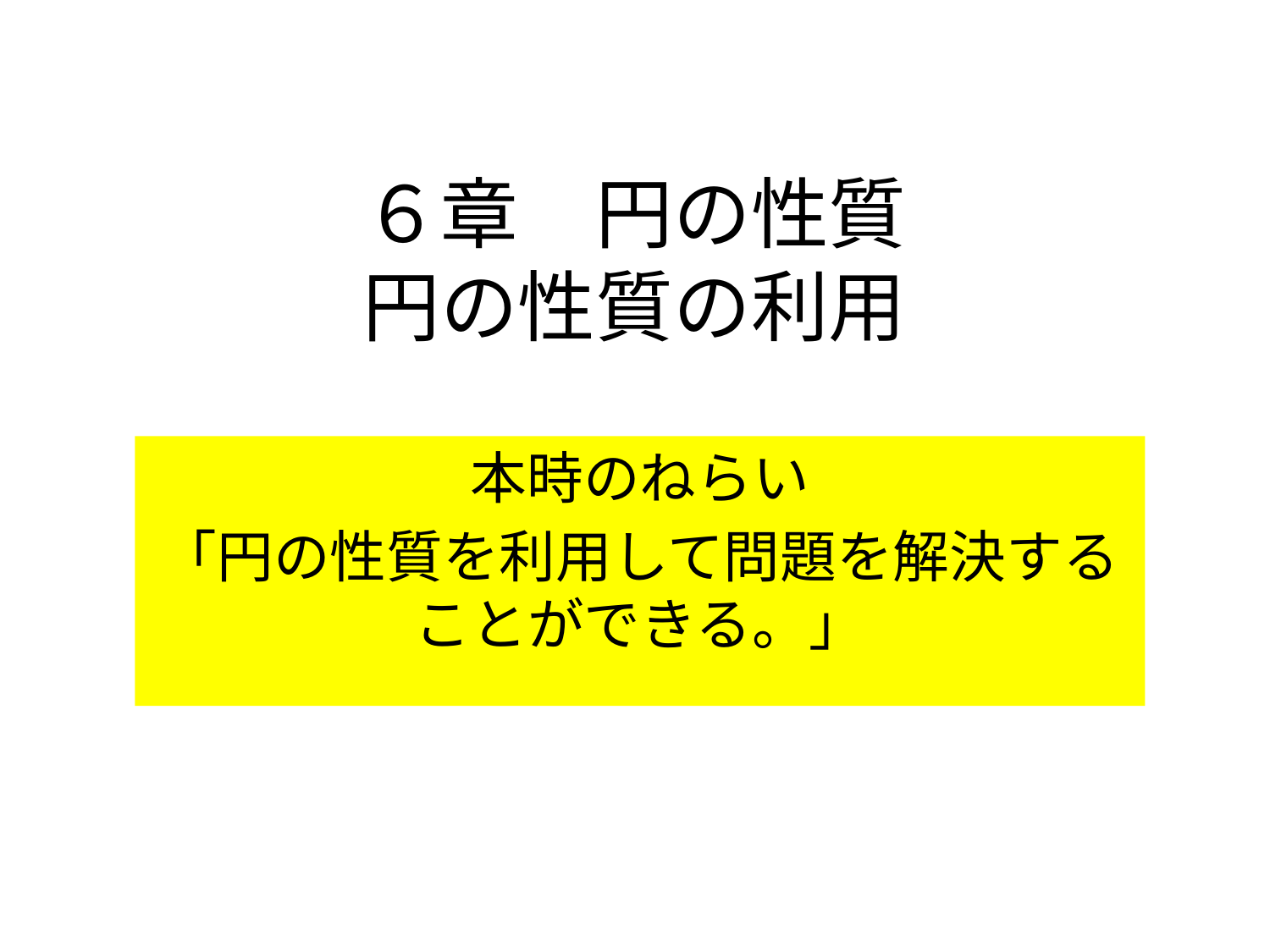

# ６章　円の性質 円の性質の利用
本時のねらい
「円の性質を利用して問題を解決することができる。」